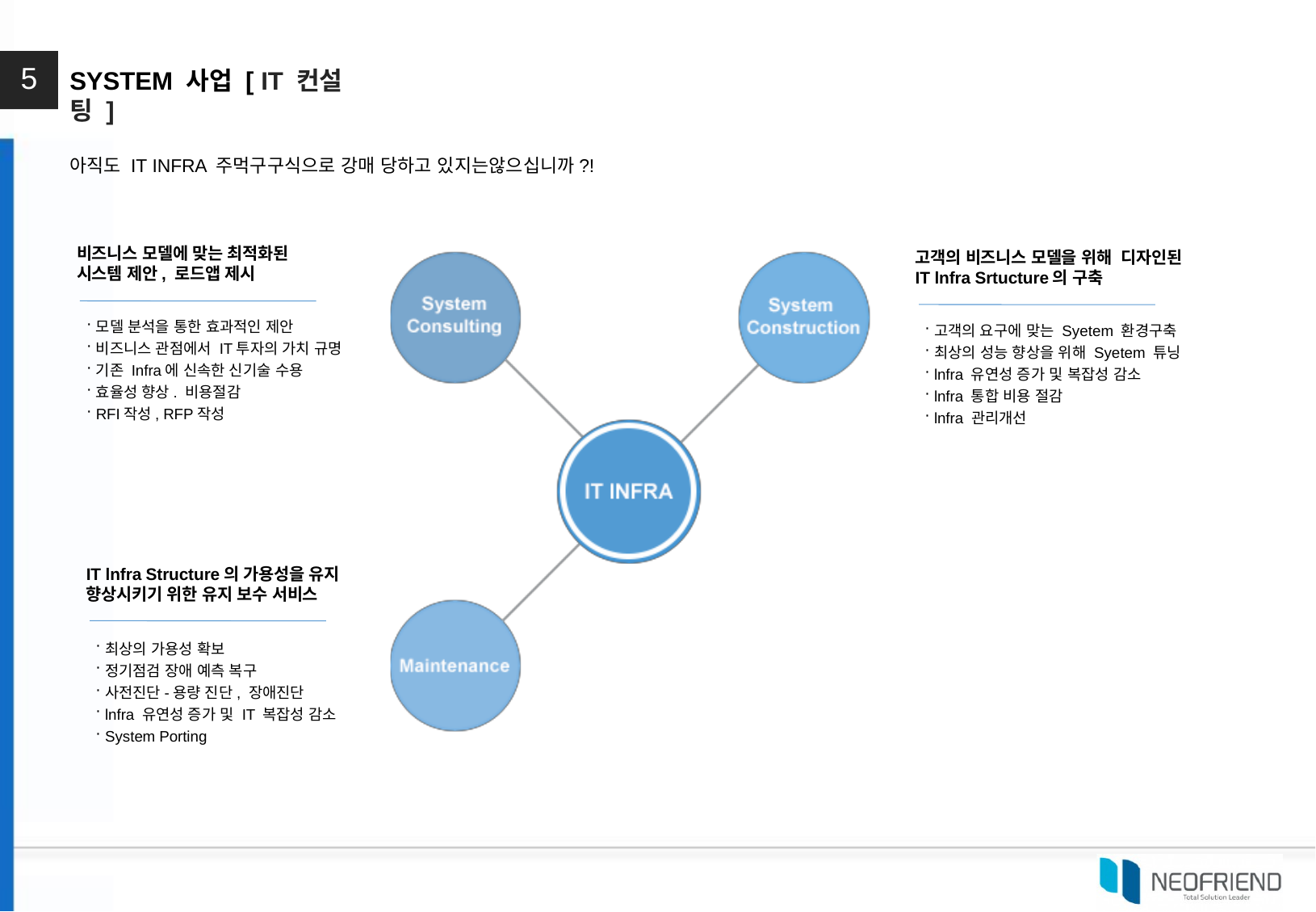

5
SYSTEM 사업 [ IT 컨설팅 ]
아직도 IT INFRA 주먹구구식으로 강매 당하고 있지는않으십니까?!
비즈니스 모델에 맞는 최적화된  시스템 제안, 로드앱 제시
고객의 비즈니스 모델을 위해  디자인된 IT lnfra Srtucture의 구축

모델 분석을 통한 효과적인 제안
비즈니스 관점에서 IT투자의 가치 규명
기존 Infra에 신속한 신기술 수용
효율성 향상. 비용절감
RFI작성, RFP작성
고객의 요구에 맞는 Syetem 환경구축
최상의 성능 향상을 위해 Syetem 튜닝
lnfra 유연성 증가 및 복잡성 감소
lnfra 통합 비용 절감
lnfra 관리개선
IT lnfra Structure의 가용성을 유지  향상시키기 위한 유지 보수 서비스

최상의 가용성 확보
정기점검 장애 예측 복구
사전진단-용량 진단, 장애진단
lnfra 유연성 증가 및 IT 복잡성 감소
System Porting